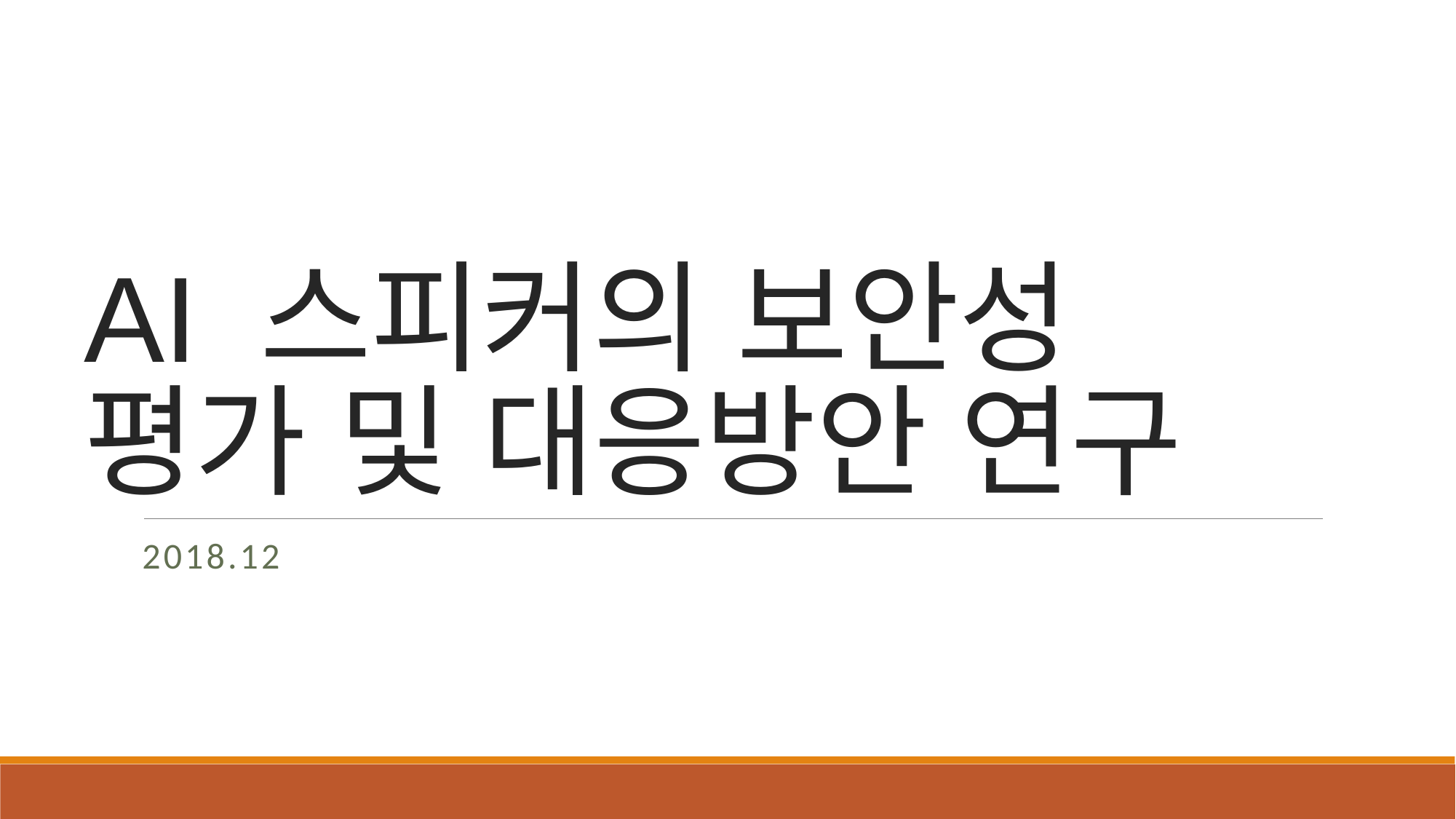

# AI 스피커의 보안성 평가 및 대응방안 연구
2018.12